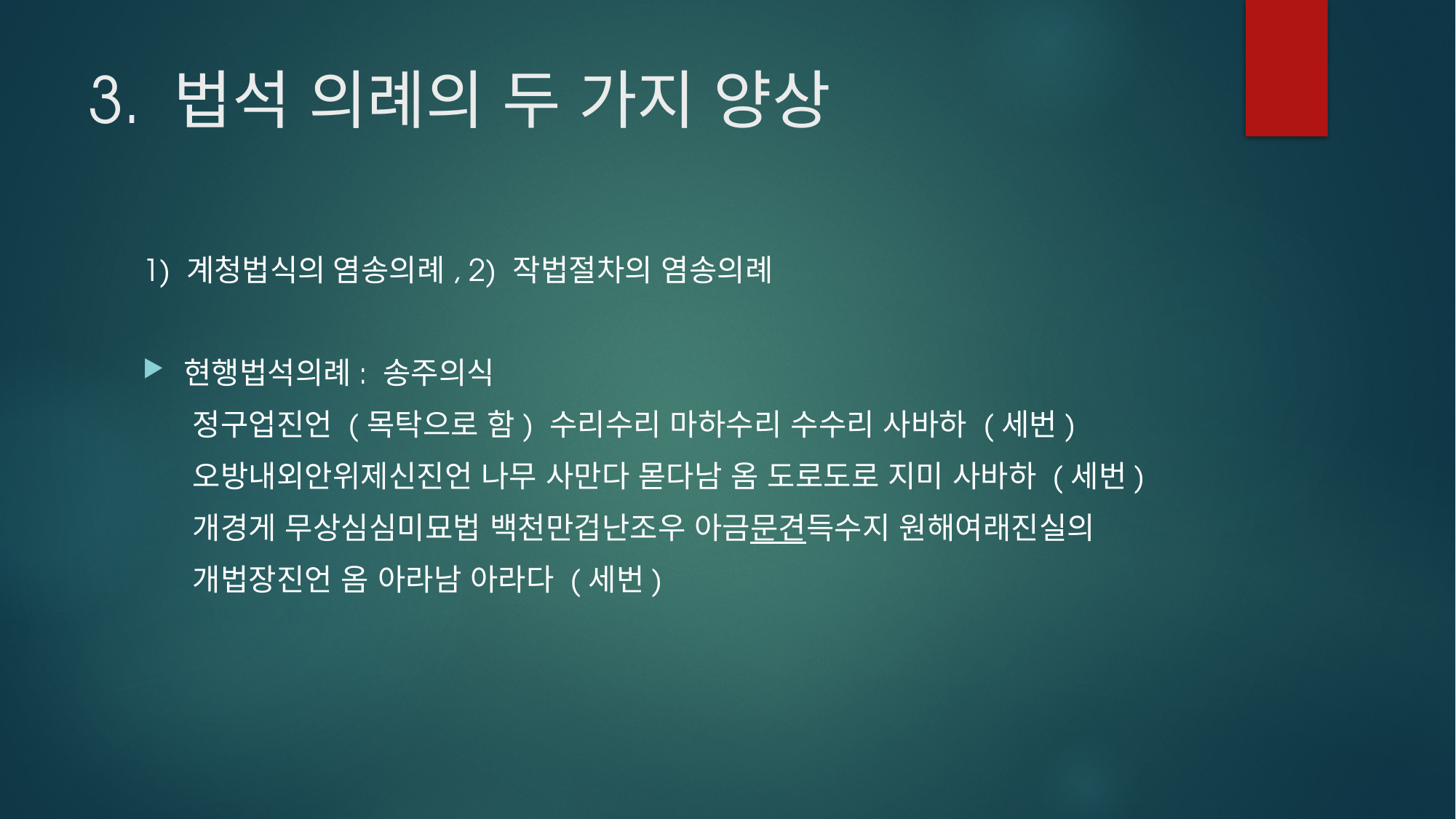

# 3. 법석 의례의 두 가지 양상
1) 계청법식의 염송의례, 2) 작법절차의 염송의례

현행법석의례: 송주의식
     정구업진언 (목탁으로 함) 수리수리 마하수리 수수리 사바하 (세번)
     오방내외안위제신진언 나무 사만다 몯다남 옴 도로도로 지미 사바하 (세번)
     개경게 무상심심미묘법 백천만겁난조우 아금문견득수지 원해여래진실의
     개법장진언 옴 아라남 아라다 (세번)